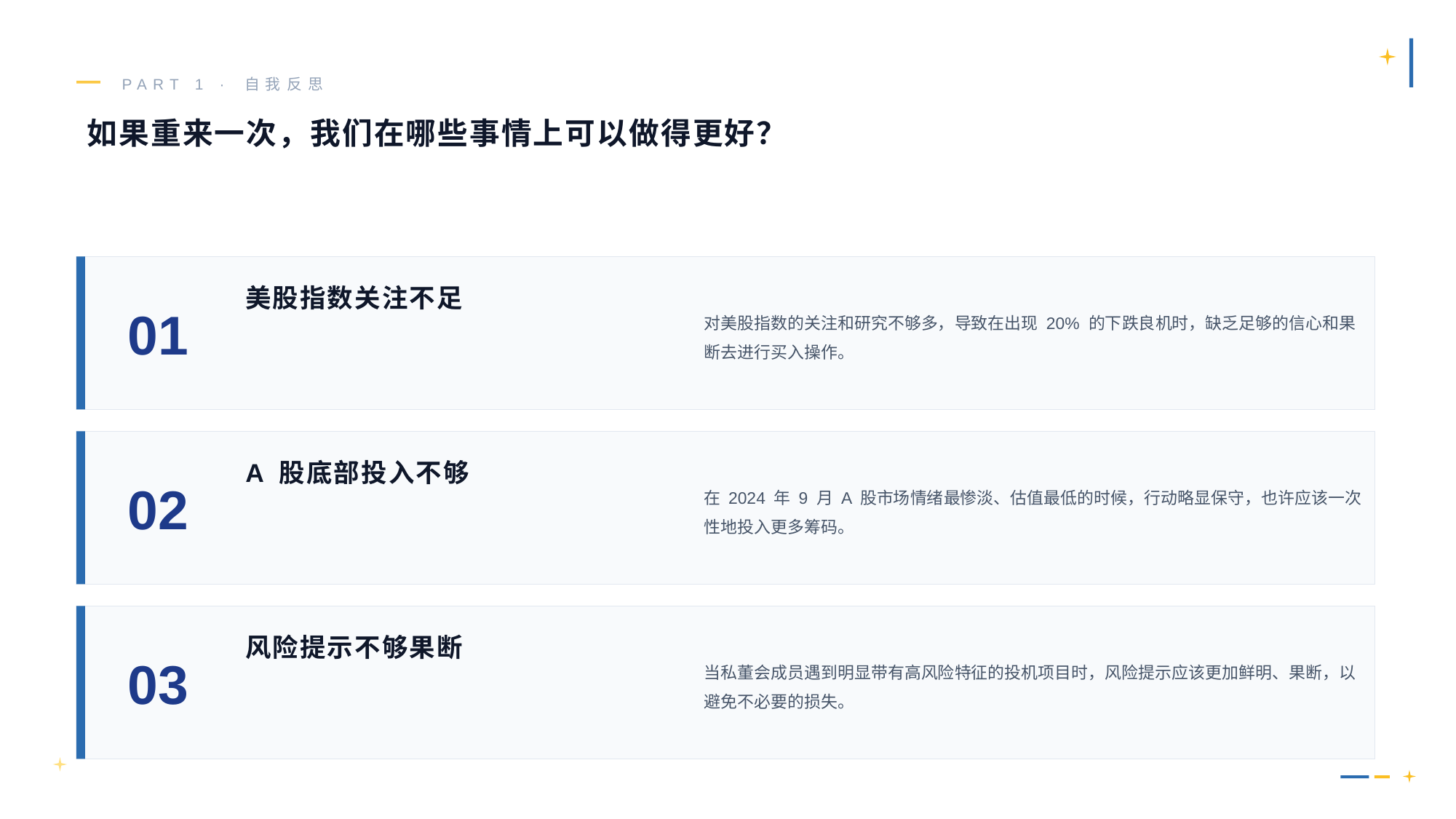

PART 1 · 自我反思

如果重来一次，我们在哪些事情上可以做得更好？

01
对美股指数的关注和研究不够多，导致在出现 20% 的下跌良机时，缺乏足够的信心和果断去进行买入操作。
美股指数关注不足

02
在 2024 年 9 月 A 股市场情绪最惨淡、估值最低的时候，行动略显保守，也许应该一次性地投入更多筹码。
A 股底部投入不够

03
当私董会成员遇到明显带有高风险特征的投机项目时，风险提示应该更加鲜明、果断，以避免不必要的损失。
风险提示不够果断